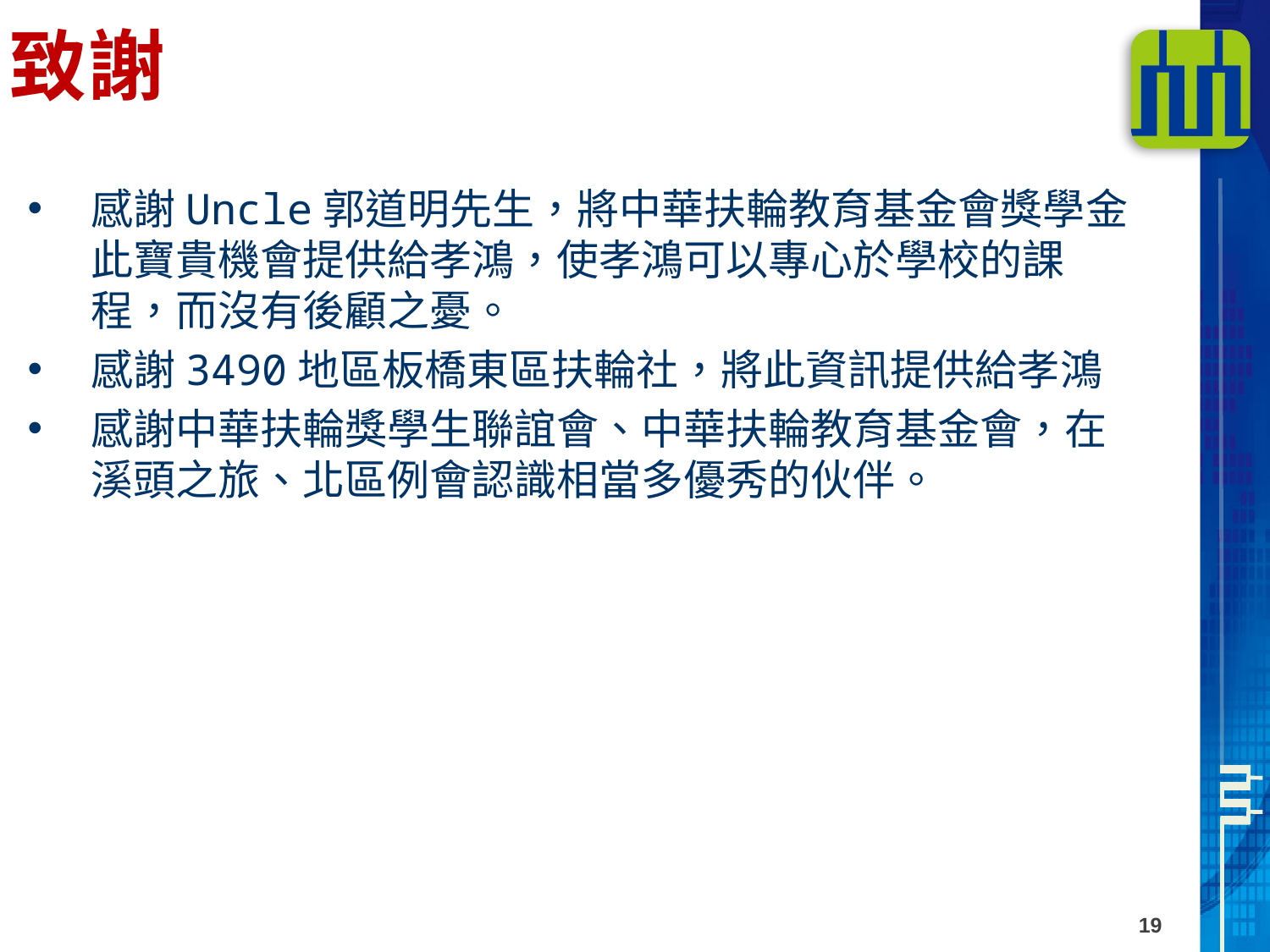

# 致謝
感謝Uncle郭道明先生，將中華扶輪教育基金會獎學金此寶貴機會提供給孝鴻，使孝鴻可以專心於學校的課程，而沒有後顧之憂。
感謝3490地區板橋東區扶輪社，將此資訊提供給孝鴻
感謝中華扶輪獎學生聯誼會、中華扶輪教育基金會，在溪頭之旅、北區例會認識相當多優秀的伙伴。
19